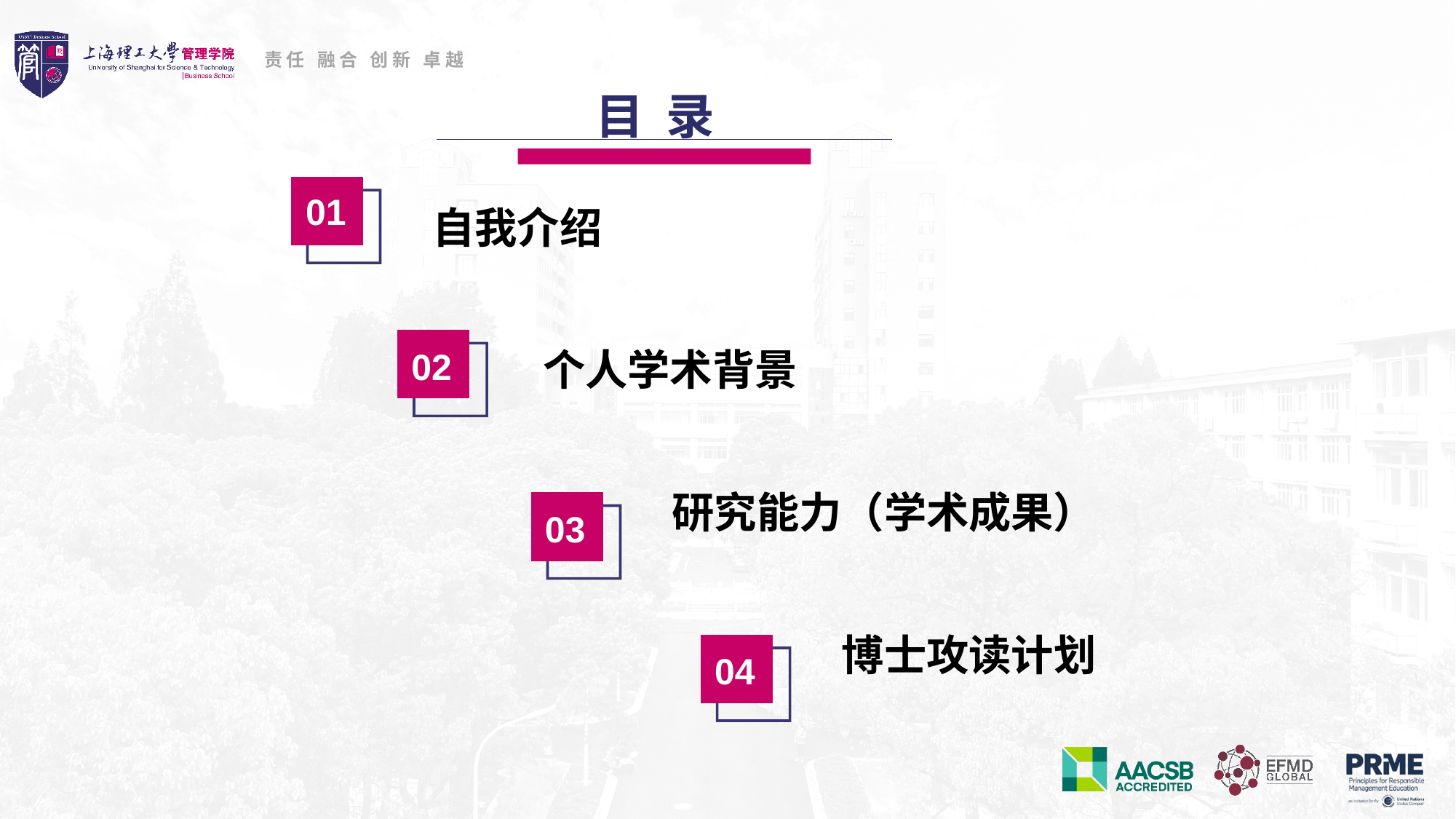

目  录

自我介绍
01

个人学术背景

02

研究能力（学术成果）

03

博士攻读计划

04